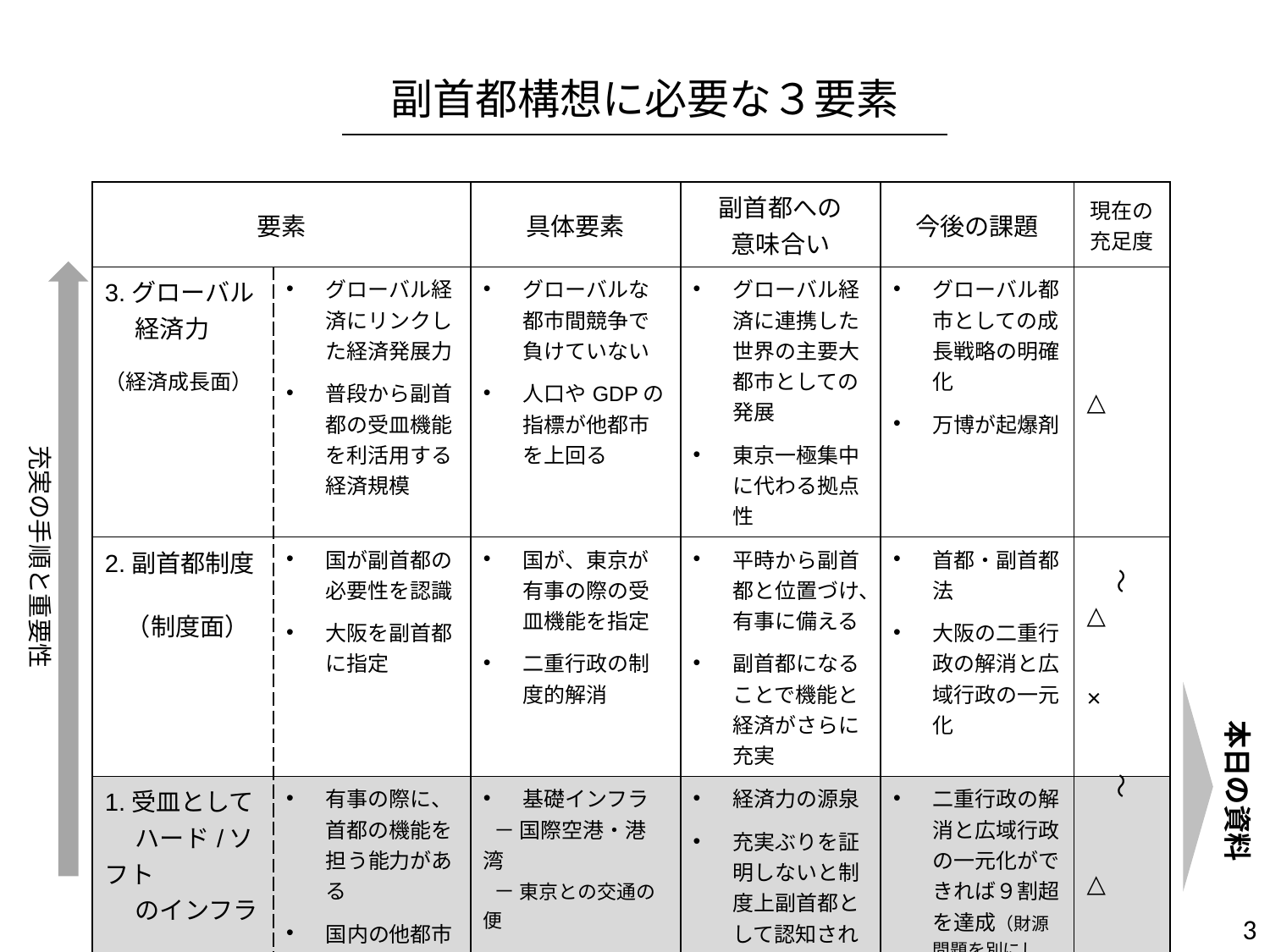

副首都構想に必要な３要素
| 要素 |  | 具体要素 | 副首都への 意味合い | 今後の課題 | 現在の 充足度 |
| --- | --- | --- | --- | --- | --- |
| 3.グローバル 　 経済力 （経済成長面） | グローバル経済にリンクした経済発展力 普段から副首都の受皿機能を利活用する経済規模 | グローバルな都市間競争で負けていない 人口やGDPの指標が他都市を上回る | グローバル経済に連携した世界の主要大都市としての発展 東京一極集中に代わる拠点性 | グローバル都市としての成長戦略の明確化 万博が起爆剤 | △ |
| 2.副首都制度 　（制度面） | 国が副首都の必要性を認識 大阪を副首都に指定 | 国が、東京が有事の際の受皿機能を指定 二重行政の制度的解消 | 平時から副首都と位置づけ、有事に備える 副首都になることで機能と経済がさらに充実 | 首都・副首都法 大阪の二重行政の解消と広域行政の一元化 | △ × |
| 1.受皿として 　 ハード/ソフト 　 のインフラ 　（機能面） | 有事の際に、首都の機能を担う能力がある 国内の他都市よりも相対的に充実 | 基礎インフラ － 国際空港・港湾 － 東京との交通の便 国際会議場、一流ホテルなどの都市インフラ | 経済力の源泉 充実ぶりを証明しないと制度上副首都として認知されない | 二重行政の解消と広域行政の一元化ができれば９割超を達成（財源問題を別にして） | △ ○ |

充実の手順と重要性
～
本日の資料
～

3